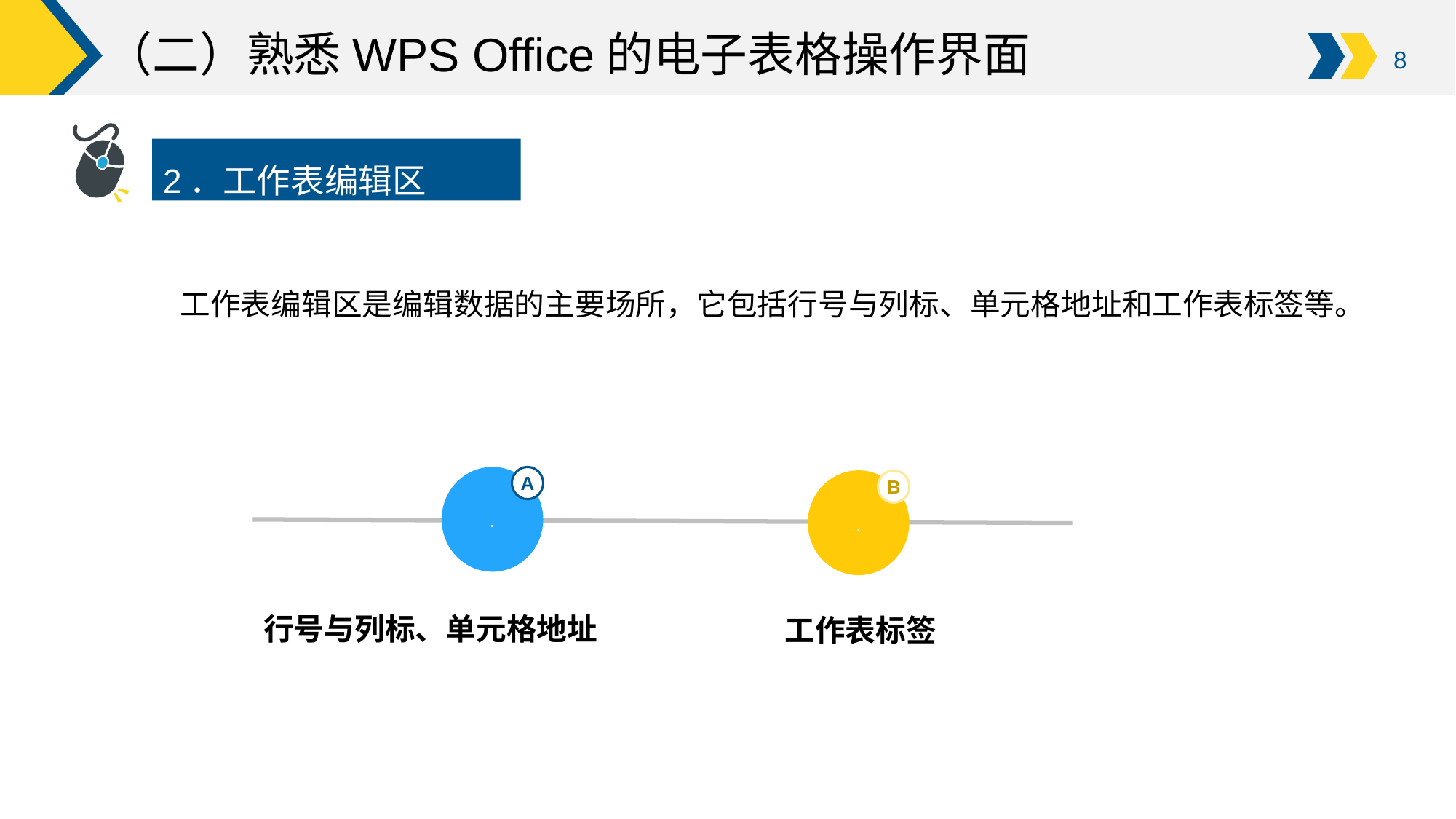

# （二）熟悉WPS Office的电子表格操作界面

2．工作表编辑区
工作表编辑区是编辑数据的主要场所，它包括行号与列标、单元格地址和工作表标签等。
.
A
.
B
行号与列标、单元格地址
工作表标签